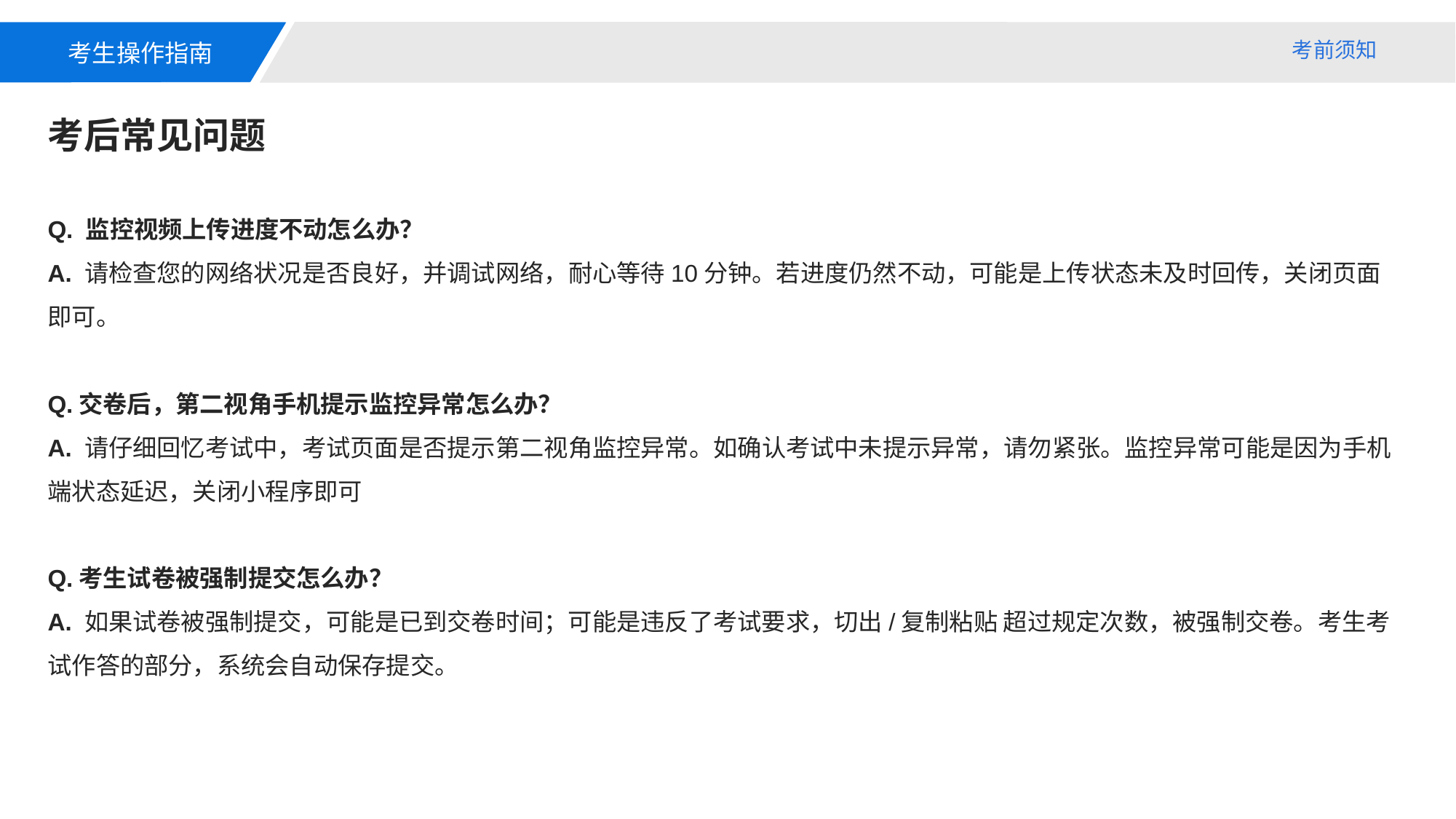

考生操作指南

考前须知

考后常见问题

Q. 监控视频上传进度不动怎么办？
A. 请检查您的网络状况是否良好，并调试网络，耐心等待10分钟。若进度仍然不动，可能是上传状态未及时回传，关闭页面即可。

Q.交卷后，第二视角手机提示监控异常怎么办？
A. 请仔细回忆考试中，考试页面是否提示第二视角监控异常。如确认考试中未提示异常，请勿紧张。监控异常可能是因为手机端状态延迟，关闭小程序即可

Q.考生试卷被强制提交怎么办？
A. 如果试卷被强制提交，可能是已到交卷时间；可能是违反了考试要求，切出/复制粘贴 超过规定次数，被强制交卷。考生考试作答的部分，系统会自动保存提交。